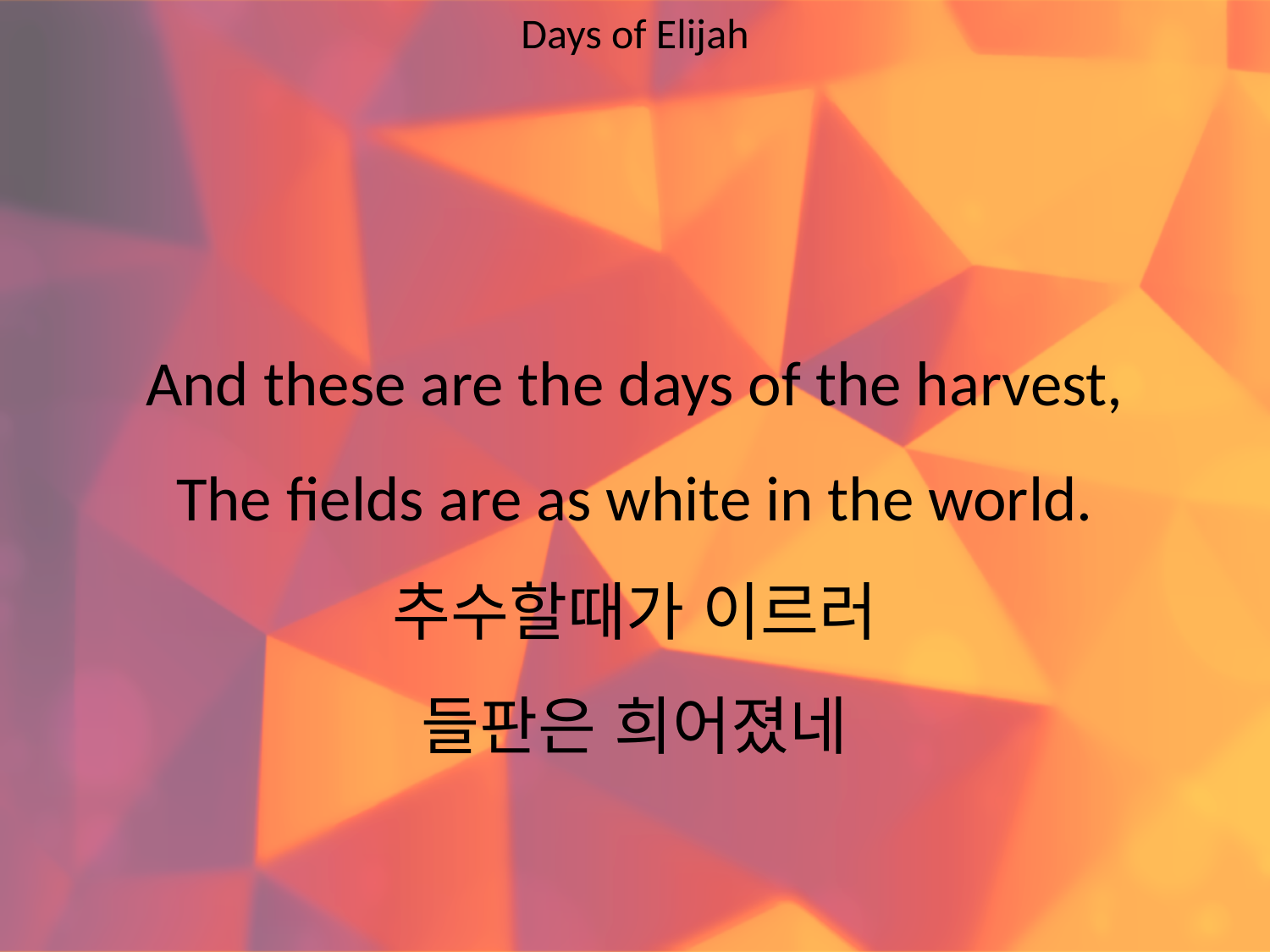

Days of Elijah
#
And these are the days of the harvest,
The fields are as white in the world.
추수할때가 이르러
들판은 희어졌네